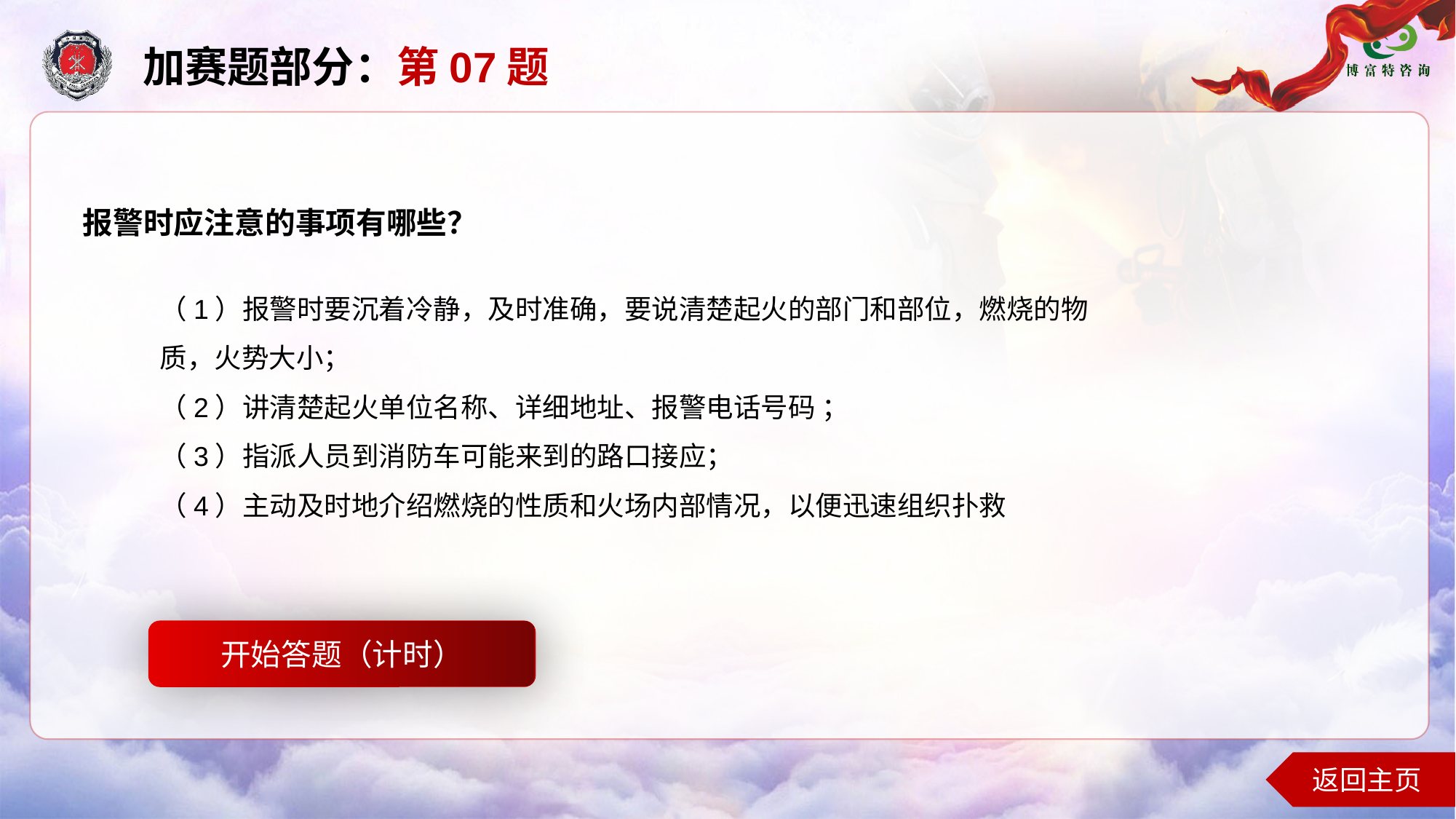

加赛题部分：第07题
报警时应注意的事项有哪些？
（1）报警时要沉着冷静，及时准确，要说清楚起火的部门和部位，燃烧的物质，火势大小；
（2）讲清楚起火单位名称、详细地址、报警电话号码 ；
（3）指派人员到消防车可能来到的路口接应；
（4）主动及时地介绍燃烧的性质和火场内部情况，以便迅速组织扑救
开始答题（计时）
开始答题
返回主页